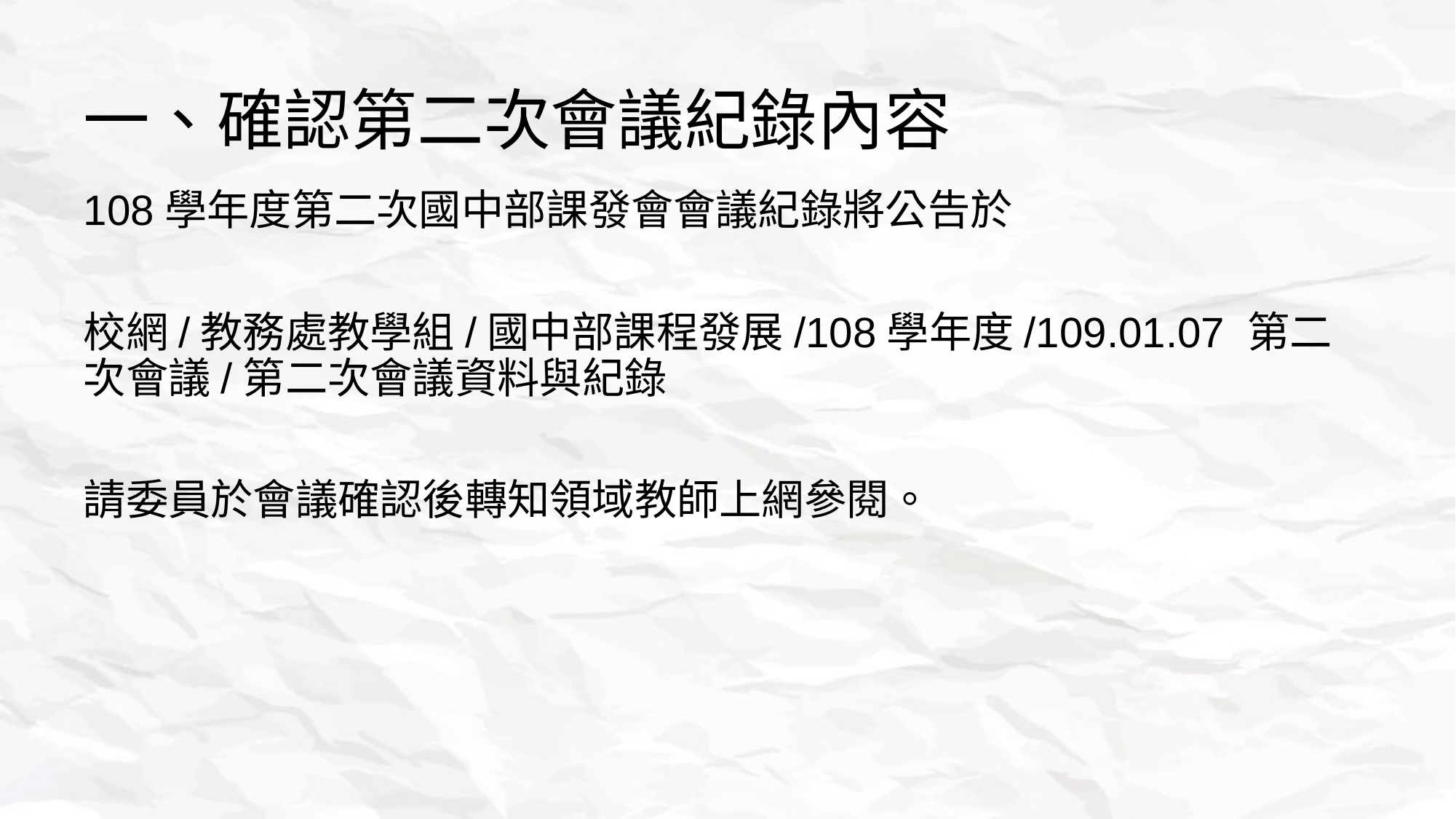

# 一、確認第二次會議紀錄內容
108學年度第二次國中部課發會會議紀錄將公告於

校網/教務處教學組/國中部課程發展/108學年度/109.01.07 第二次會議/第二次會議資料與紀錄

請委員於會議確認後轉知領域教師上網參閱。